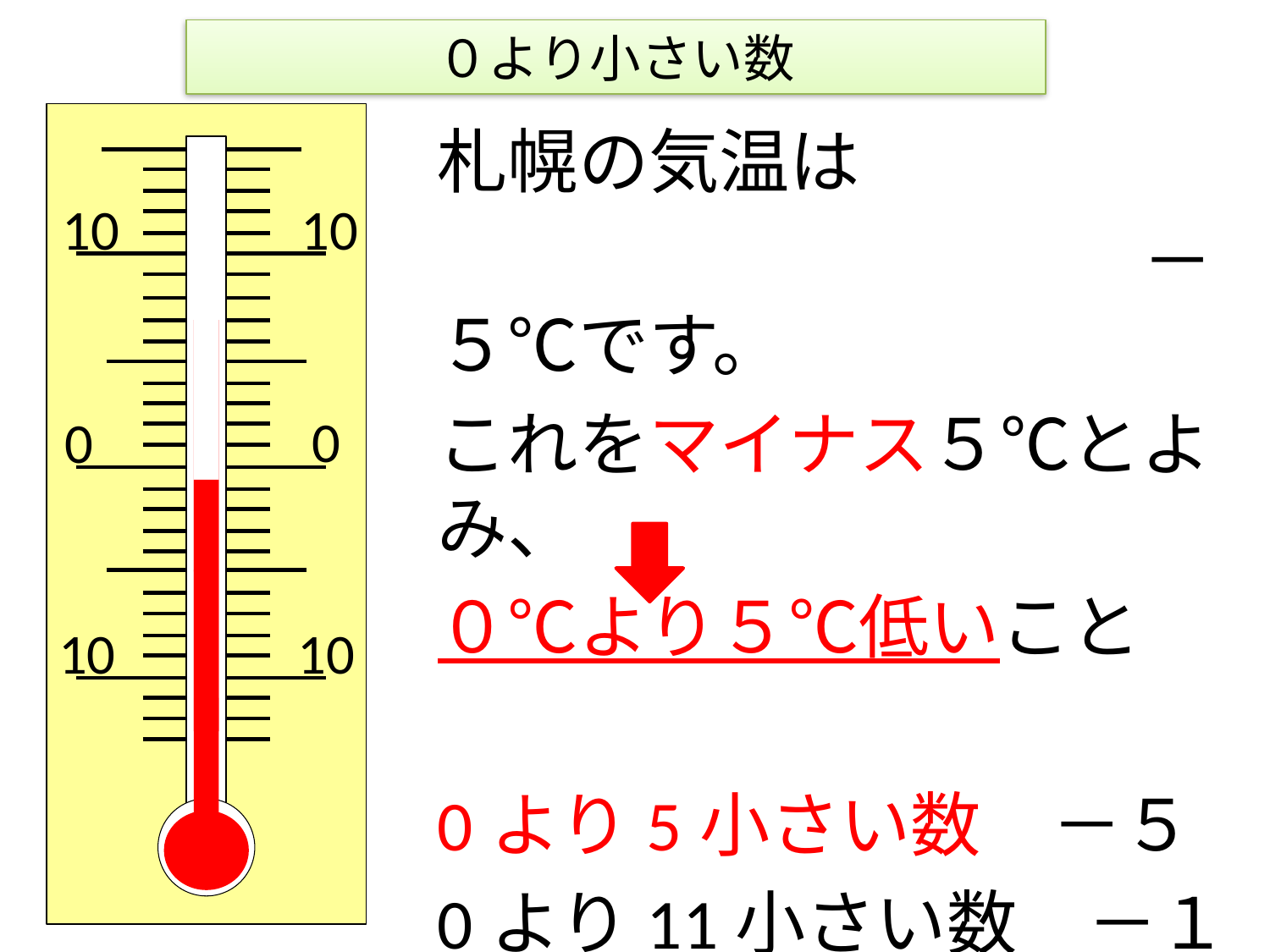

０より小さい数

札幌の気温は
　　　　　　　　　　－５℃です。
これをマイナス５℃とよみ、
０℃より５℃低いこと

0より5小さい数　－５
0より11小さい数　－１１
0より0.5小さい数　－0.5

10
10

0
0

10
10